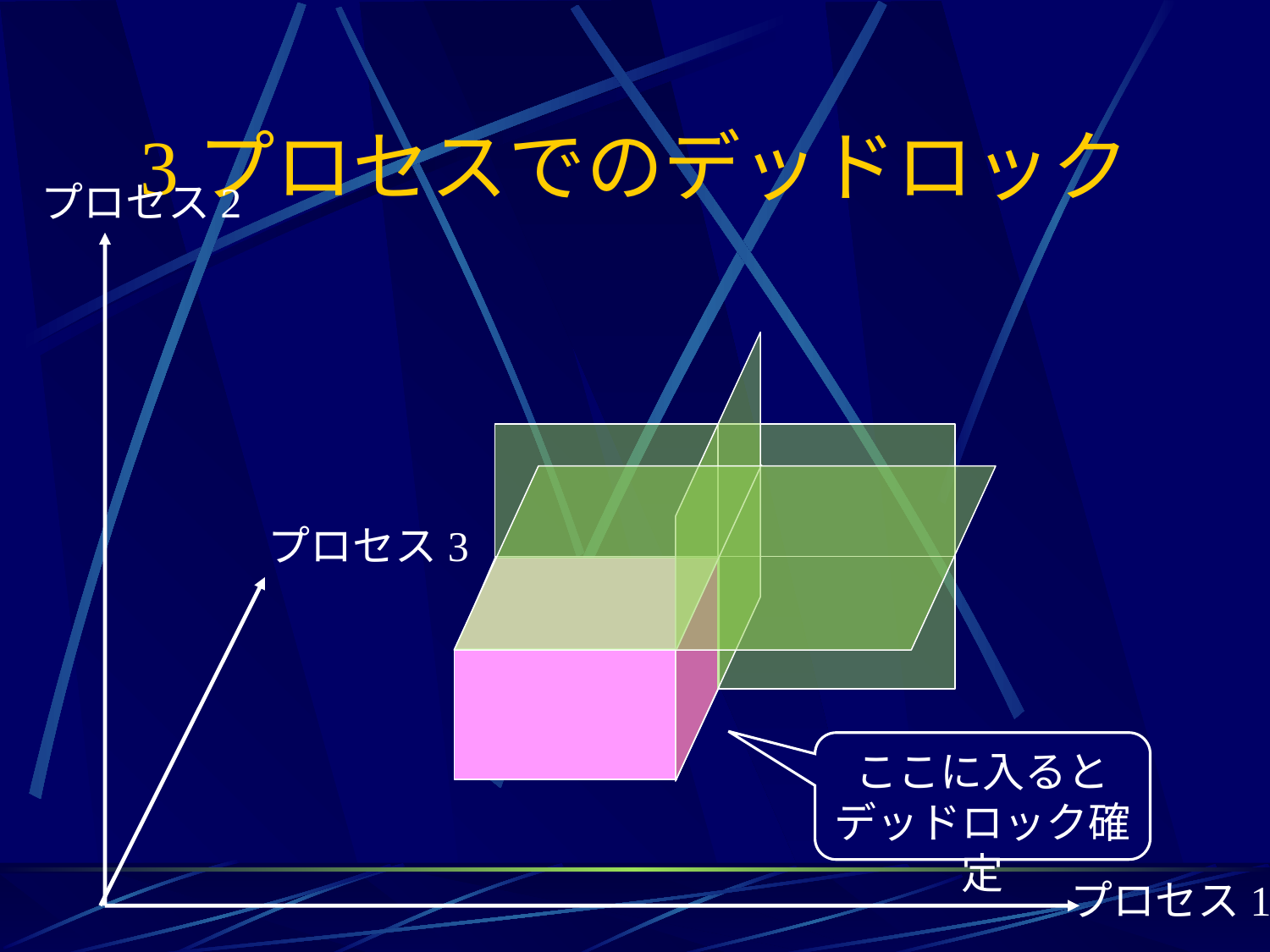

# 3プロセスでのデッドロック
プロセス2

プロセス3

ここに入ると
デッドロック確定
プロセス1